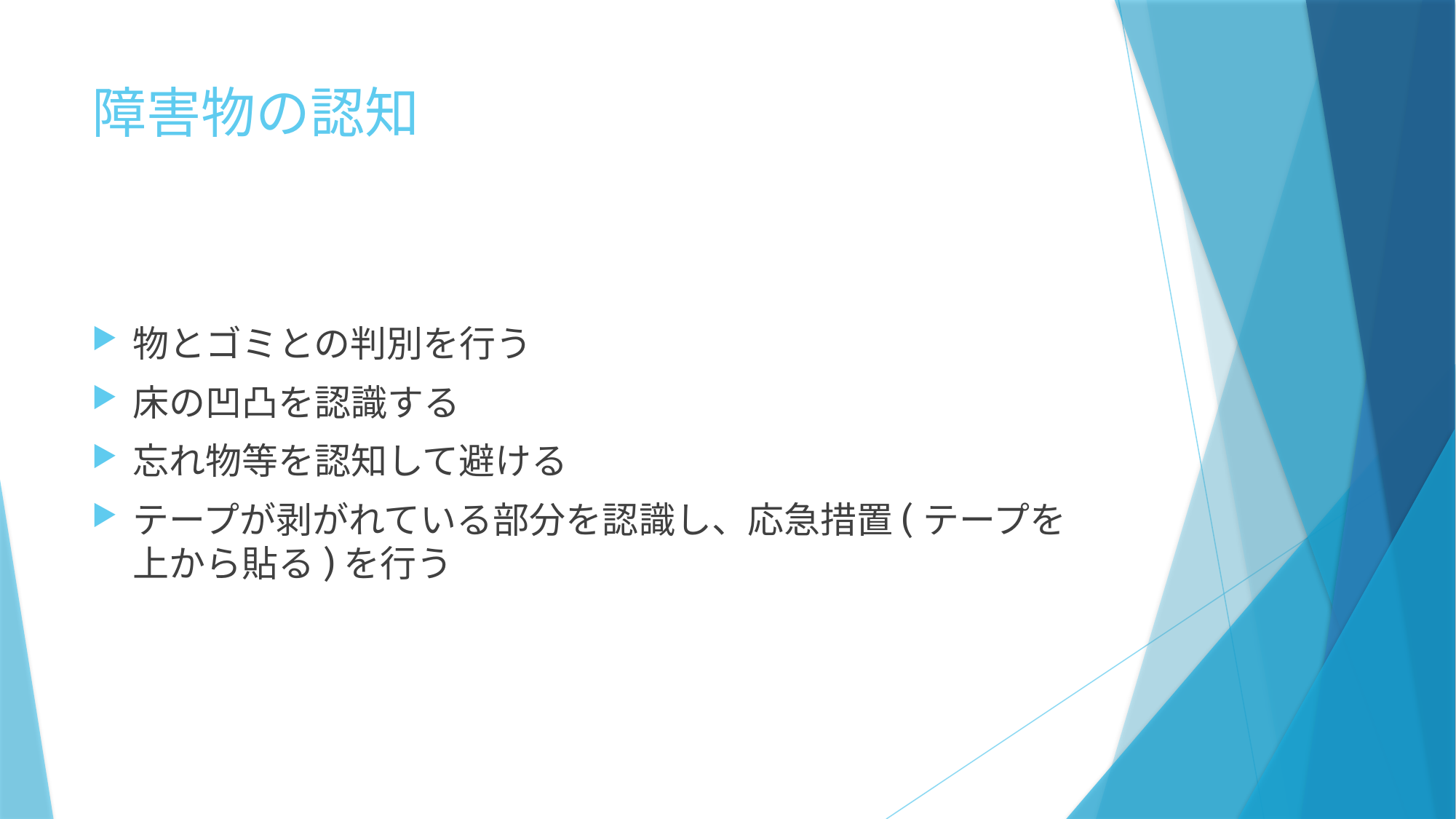

# 障害物の認知
物とゴミとの判別を行う
床の凹凸を認識する
忘れ物等を認知して避ける
テープが剥がれている部分を認識し、応急措置(テープを上から貼る)を行う